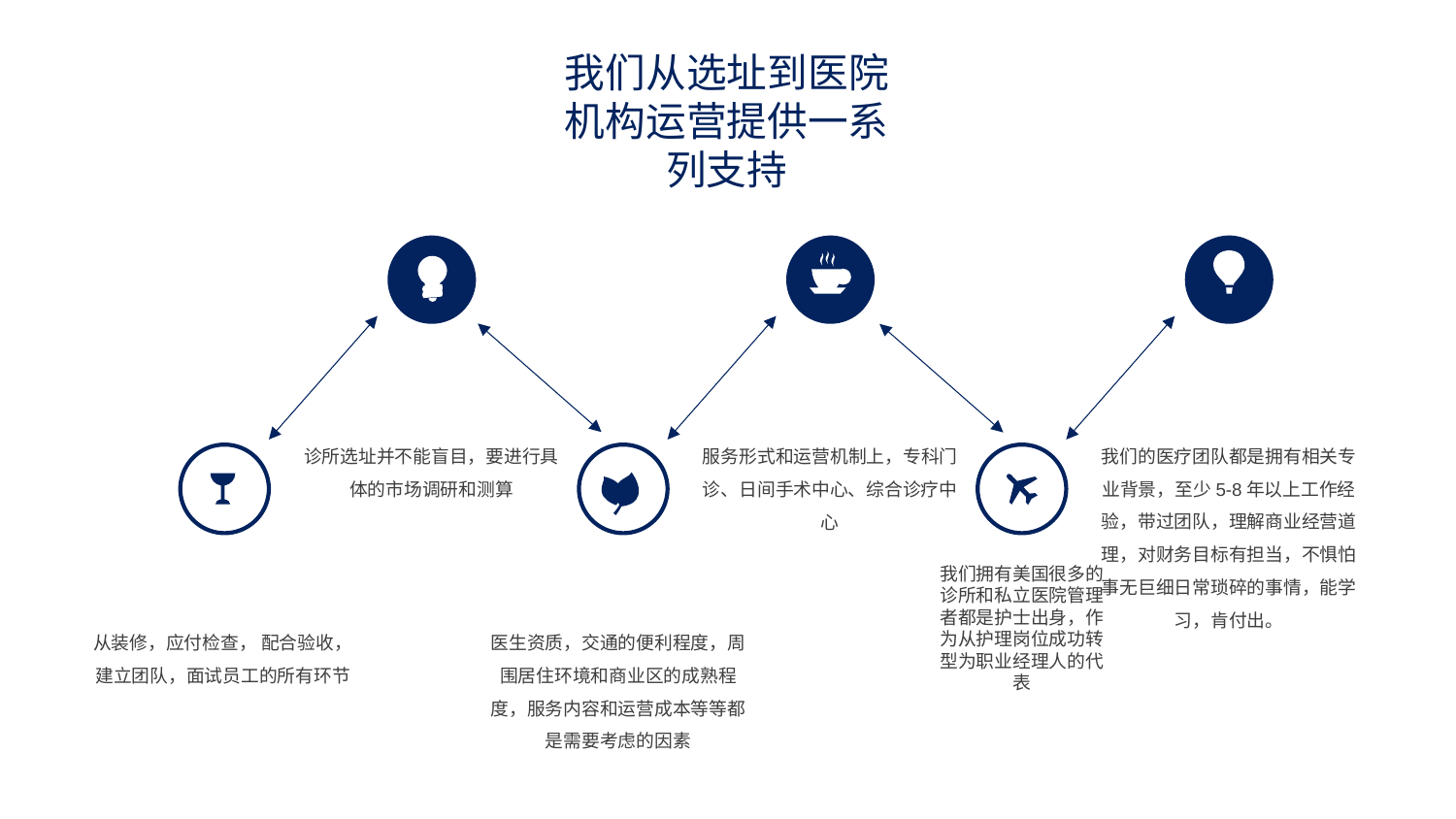

我们从选址到医院机构运营提供一系列支持

诊所选址并不能盲目，要进行具体的市场调研和测算
服务形式和运营机制上，专科门诊、日间手术中心、综合诊疗中心
我们的医疗团队都是拥有相关专业背景，至少5-8年以上工作经验，带过团队，理解商业经营道理，对财务目标有担当，不惧怕事无巨细日常琐碎的事情，能学习，肯付出。
我们拥有美国很多的诊所和私立医院管理者都是护士出身，作为从护理岗位成功转型为职业经理人的代表
从装修，应付检查， 配合验收，建立团队，面试员工的所有环节
医生资质，交通的便利程度，周围居住环境和商业区的成熟程度，服务内容和运营成本等等都是需要考虑的因素